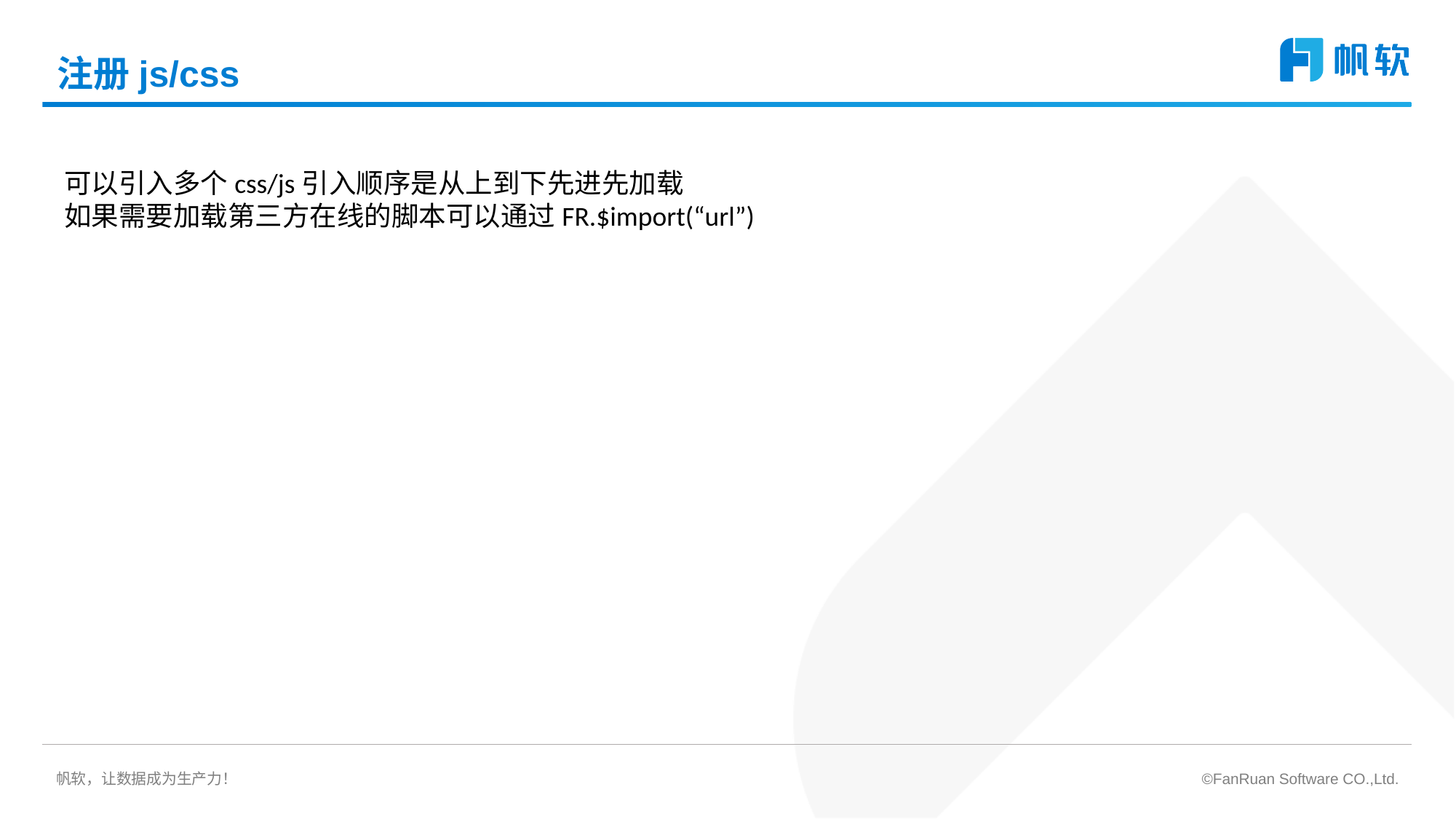

# 注册js/css
可以引入多个css/js引入顺序是从上到下先进先加载
如果需要加载第三方在线的脚本可以通过FR.$import(“url”)